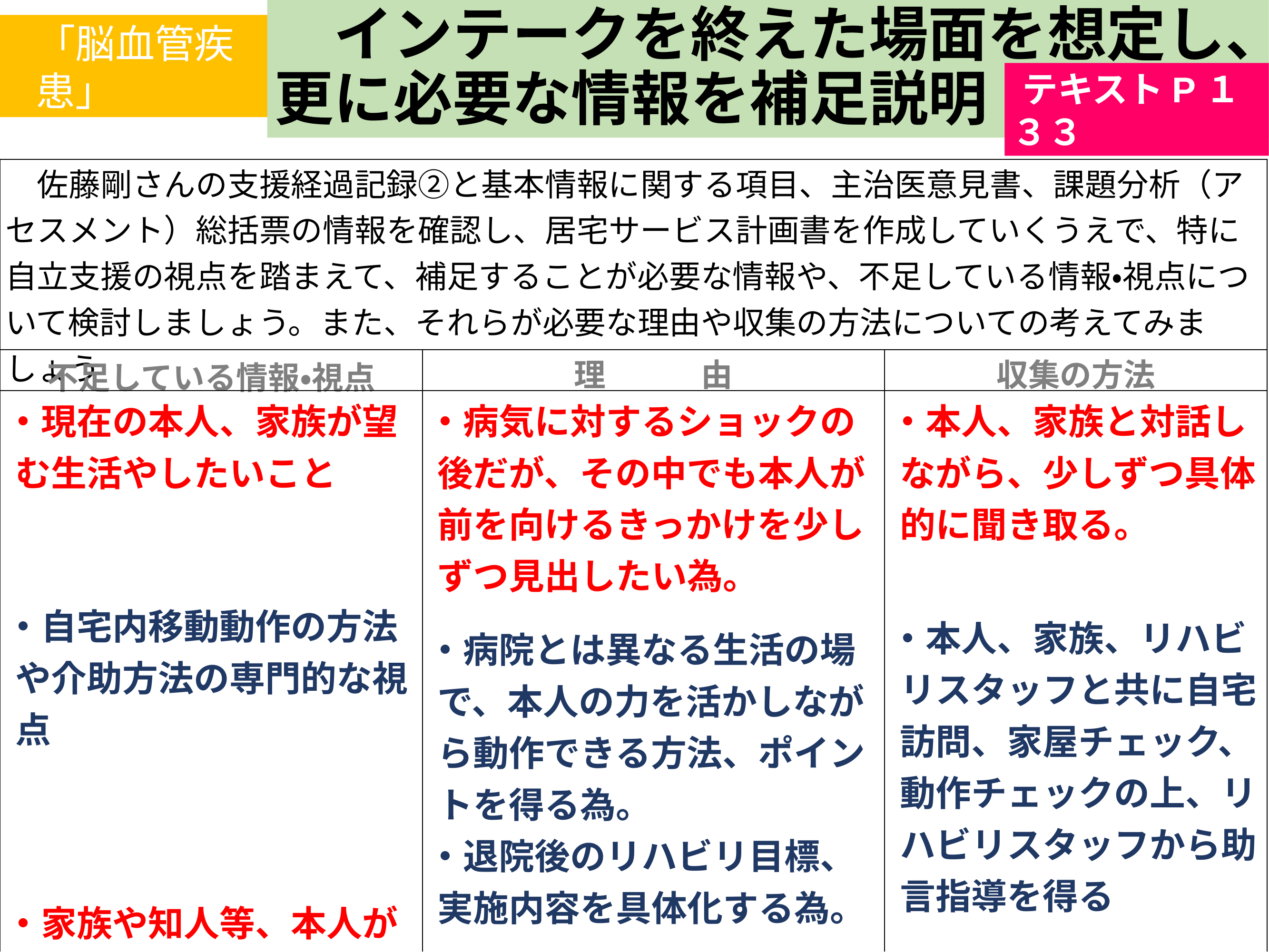

「脳血管疾患」
　インテークを終えた場面を想定し、
更に必要な情報を補足説明
テキストP１３３
| 佐藤剛さんの支援経過記録②と基本情報に関する項目、主治医意見書、課題分析（アセスメント）総括票の情報を確認し、居宅サービス計画書を作成していくうえで、特に自立支援の視点を踏まえて、補足することが必要な情報や、不足している情報・視点について検討しましょう。また、それらが必要な理由や収集の方法についての考えてみましょう |  |  |
| --- | --- | --- |
| 不足している情報・視点 | 理　　　由 | 収集の方法 |
| ・現在の本人、家族が望む生活やしたいこと ・自宅内移動動作の方法や介助方法の専門的な視点 ・家族や知人等、本人が繋がっている人、モノが、どの程度関わりが持てるか。 | ・病気に対するショックの後だが、その中でも本人が前を向けるきっかけを少しずつ見出したい為。 ・病院とは異なる生活の場で、本人の力を活かしながら動作できる方法、ポイントを得る為。 ・退院後のリハビリ目標、実施内容を具体化する為。 ・本人や妻を支援する力がどの程度あるのか把握し、支援力を高めたい為。 | ・本人、家族と対話しながら、少しずつ具体的に聞き取る。 ・本人、家族、リハビリスタッフと共に自宅訪問、家屋チェック、動作チェックの上、リハビリスタッフから助言指導を得る ・これまでの繋がりの強さや内容を本人、妻から少しずつ聞き取る。 |